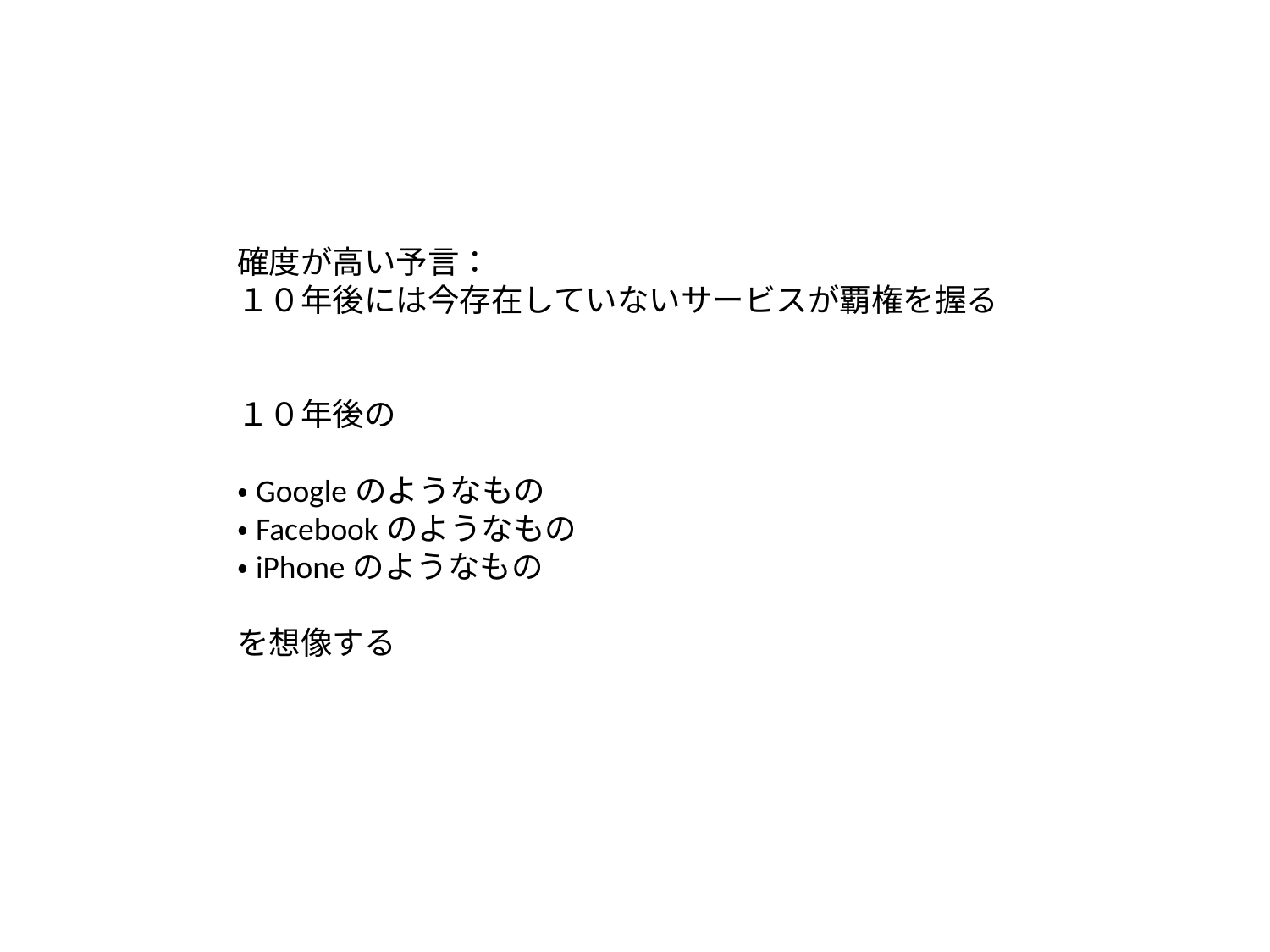

確度が高い予言：
１０年後には今存在していないサービスが覇権を握る

１０年後の

・Googleのようなもの
・Facebookのようなもの
・iPhoneのようなもの

を想像する